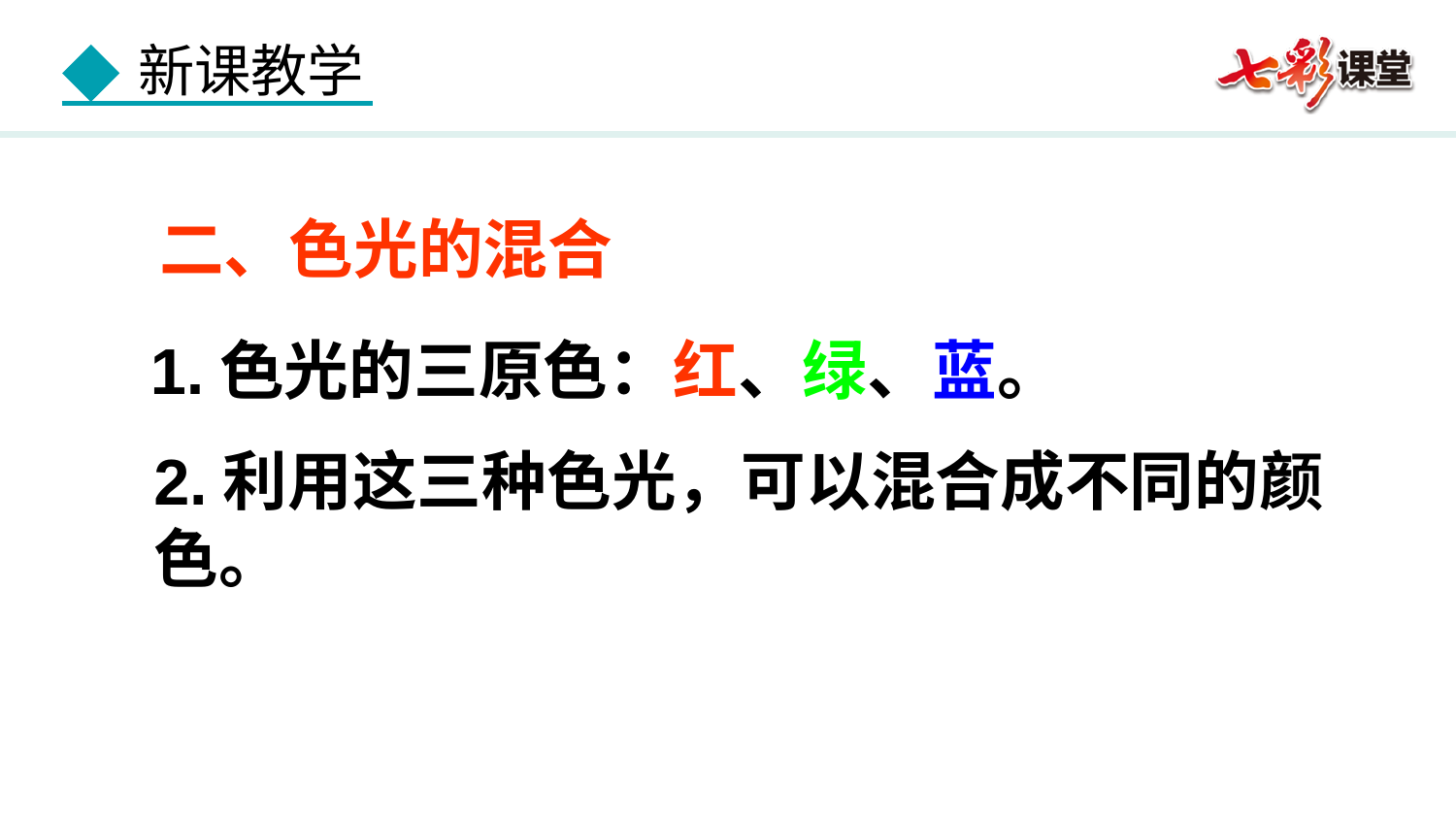

二、色光的混合
1.色光的三原色：红、绿、蓝。
2.利用这三种色光，可以混合成不同的颜色。